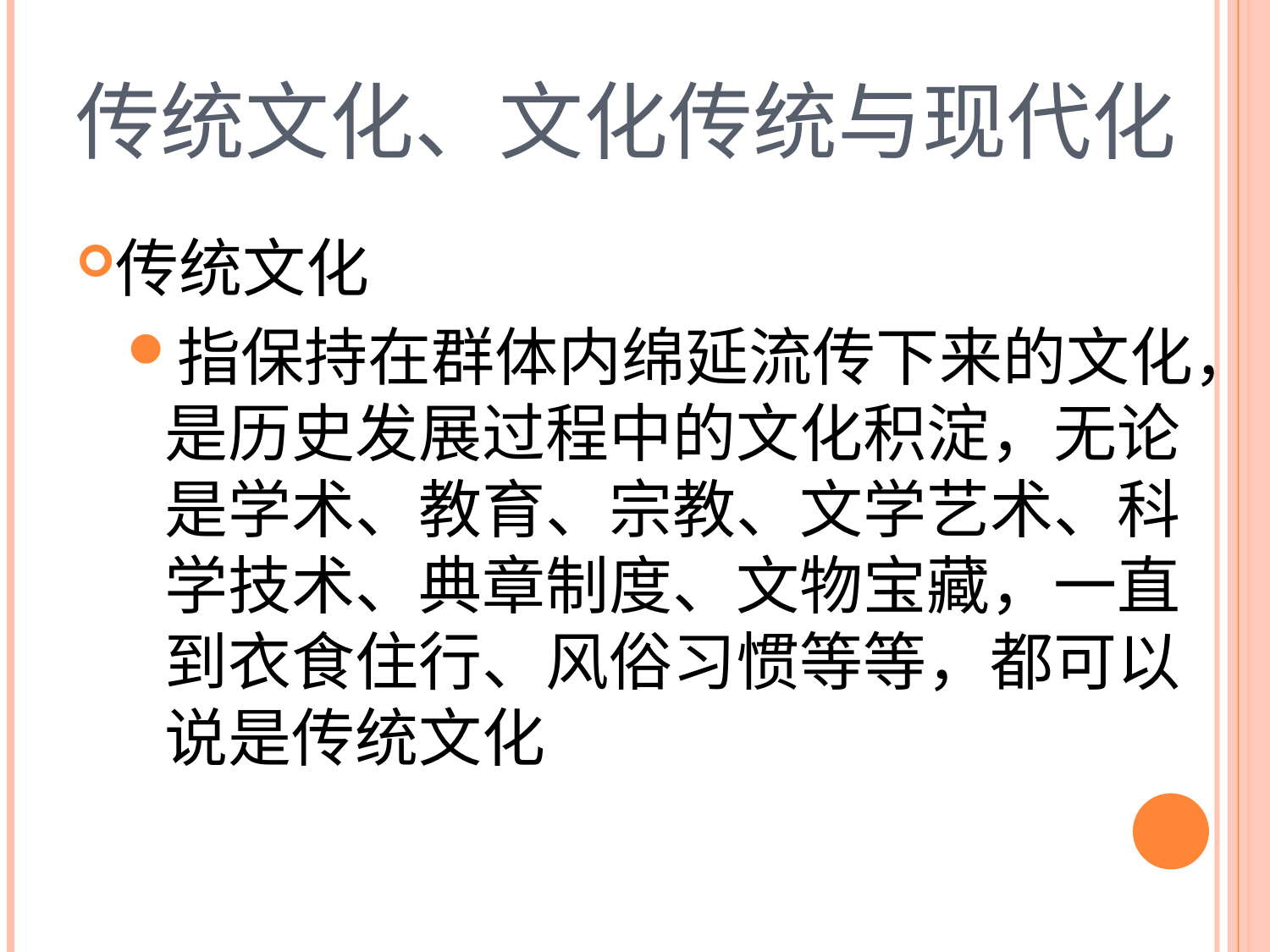

# 传统文化、文化传统与现代化
传统文化
指保持在群体内绵延流传下来的文化，是历史发展过程中的文化积淀，无论是学术、教育、宗教、文学艺术、科学技术、典章制度、文物宝藏，一直到衣食住行、风俗习惯等等，都可以说是传统文化